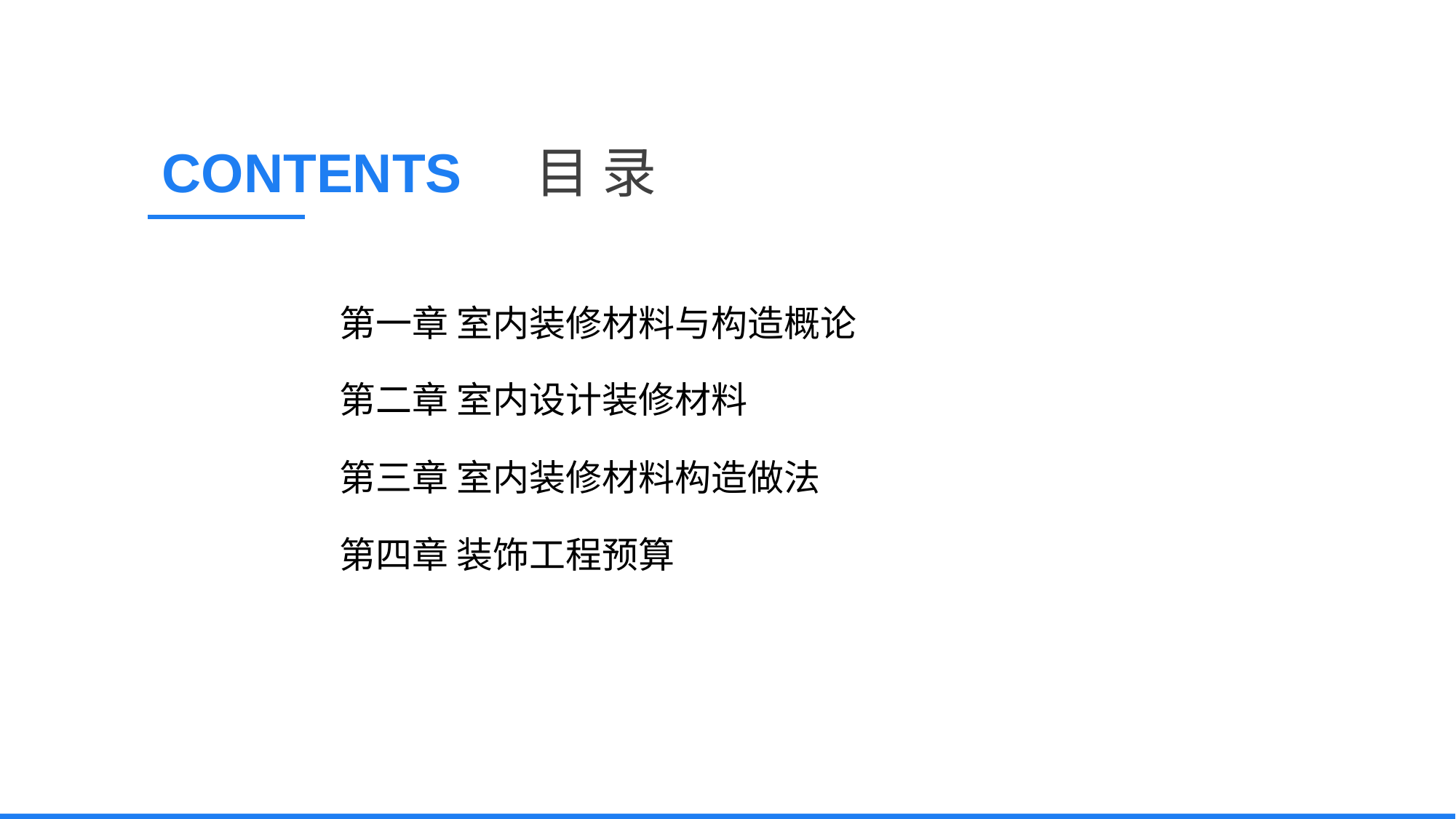

CONTENTS
目 录
第一章 室内装修材料与构造概论
第二章 室内设计装修材料
第三章 室内装修材料构造做法
第四章 装饰工程预算